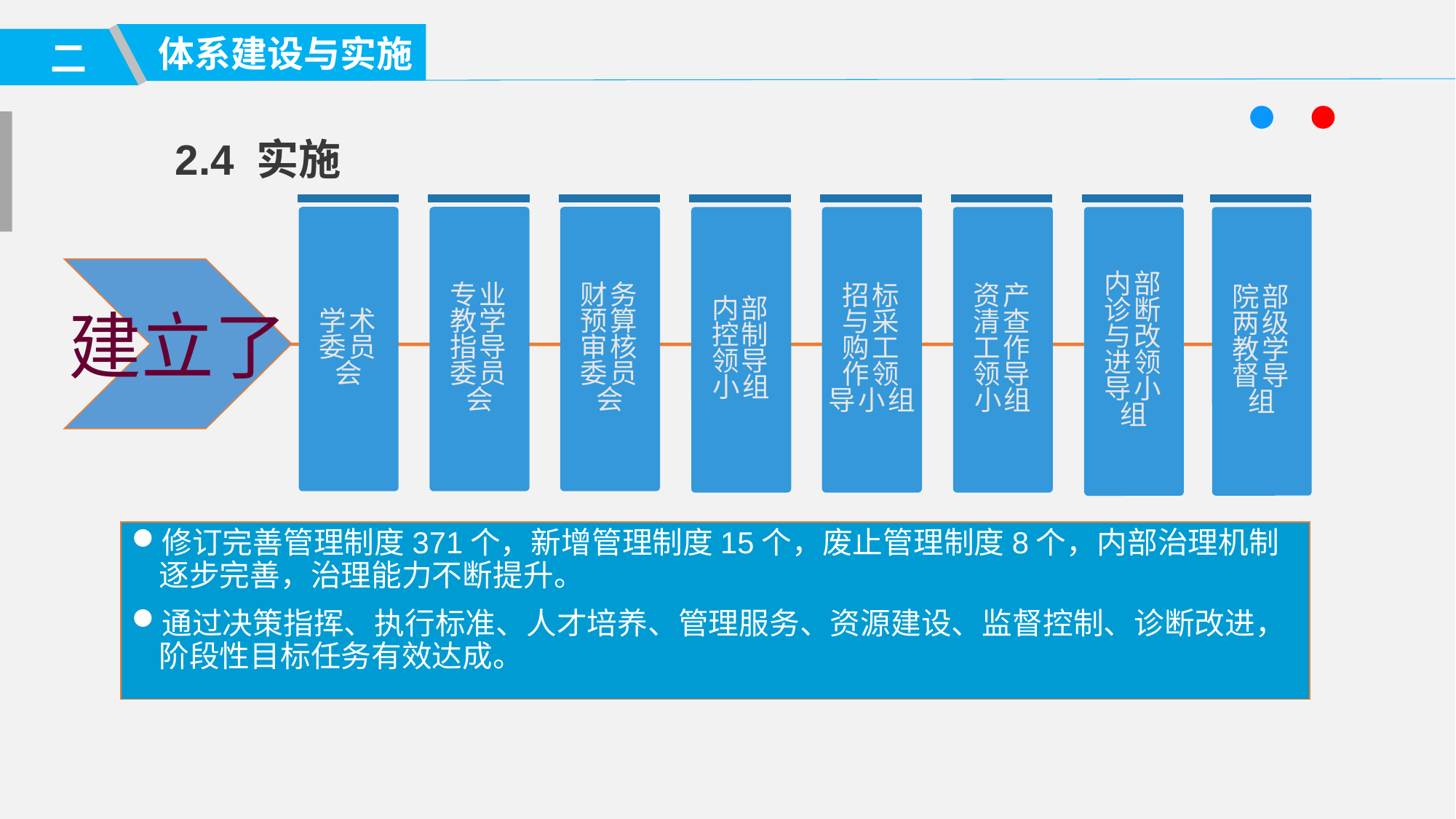

体系建设与实施
二

2.4 实施
学术委员会
专业教学指导委员会
财务预算审核委员会
内部控制领导小组
招标与采购工作领导小组
资产清查工作领导小组
内部诊断与改进领导小组
院部两级教学督导组

建立了
修订完善管理制度371个，新增管理制度15个，废止管理制度8个，内部治理机制逐步完善，治理能力不断提升。
通过决策指挥、执行标准、人才培养、管理服务、资源建设、监督控制、诊断改进，阶段性目标任务有效达成。
28